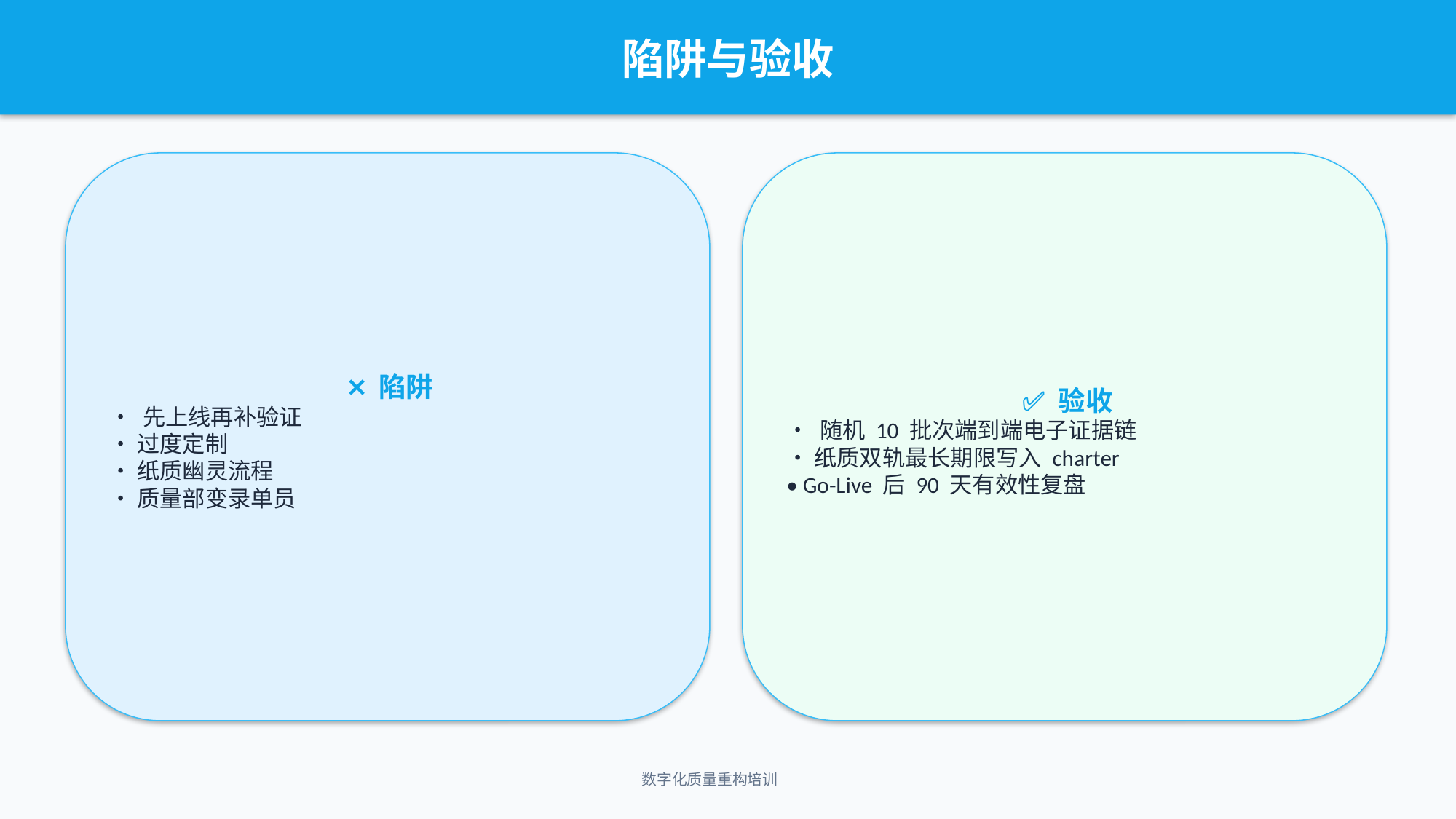

陷阱与验收
❌ 陷阱
• 先上线再补验证
• 过度定制
• 纸质幽灵流程
• 质量部变录单员
✅ 验收
• 随机 10 批次端到端电子证据链
• 纸质双轨最长期限写入 charter
• Go-Live 后 90 天有效性复盘
数字化质量重构培训